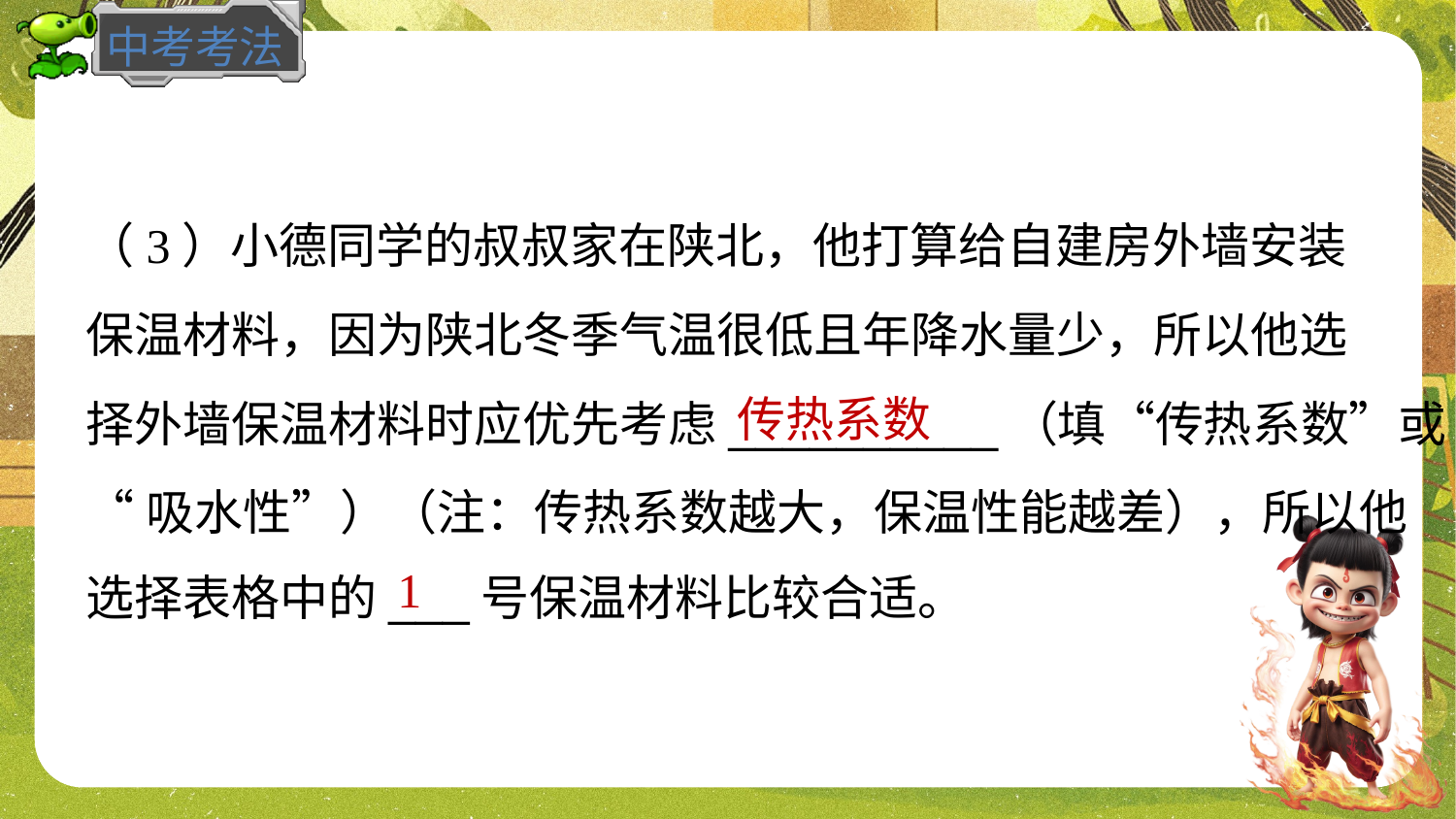

（3）小德同学的叔叔家在陕北，他打算给自建房外墙安装
保温材料，因为陕北冬季气温很低且年降水量少，所以他选
择外墙保温材料时应优先考虑__________（填“传热系数”或
“吸水性”）（注：传热系数越大，保温性能越差），所以他
选择表格中的___号保温材料比较合适。
传热系数
1